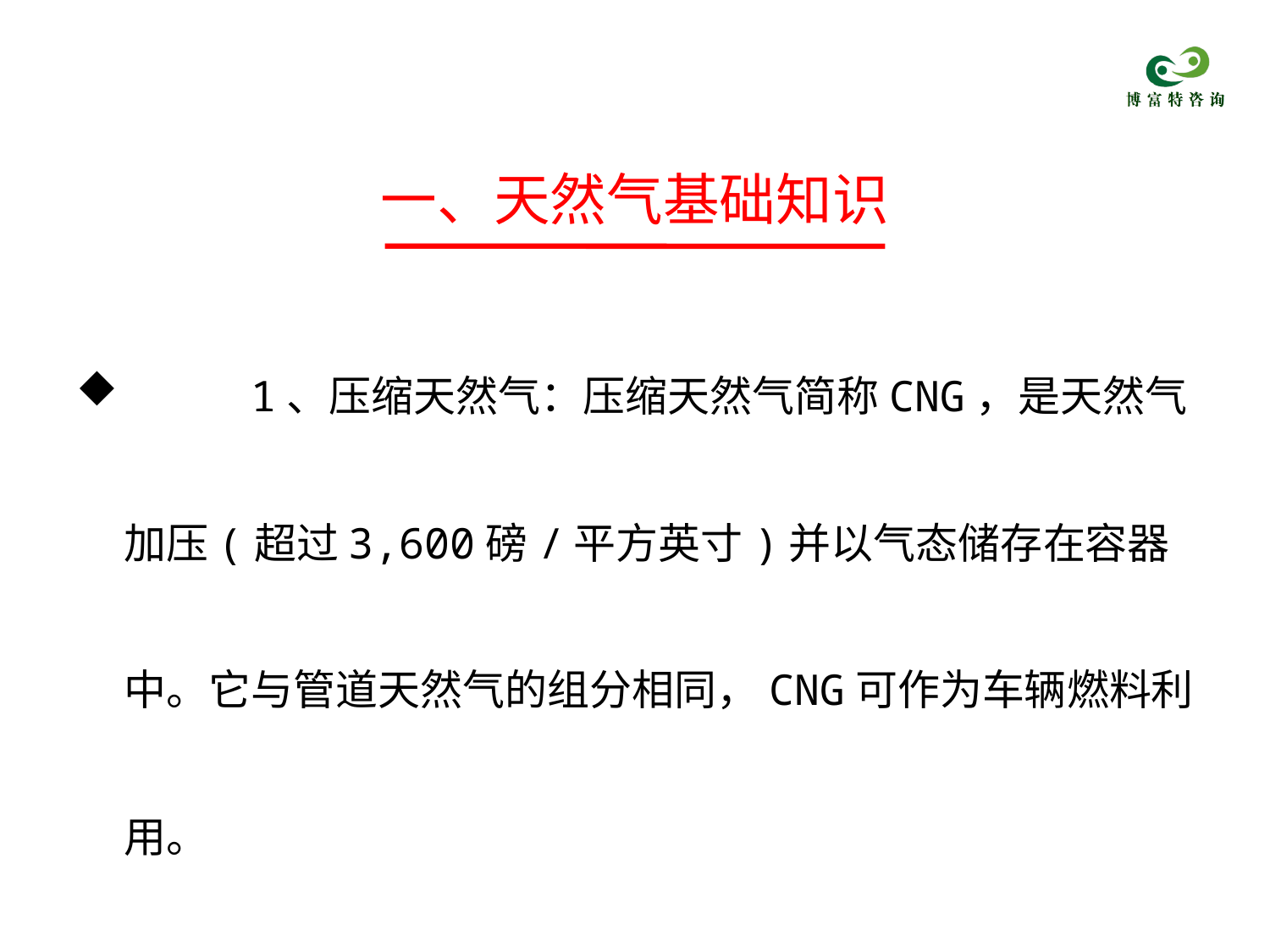

# 一、天然气基础知识

     1、压缩天然气：压缩天然气简称CNG，是天然气加压(超过3,600磅/平方英寸)并以气态储存在容器中。它与管道天然气的组分相同，CNG可作为车辆燃料利用。